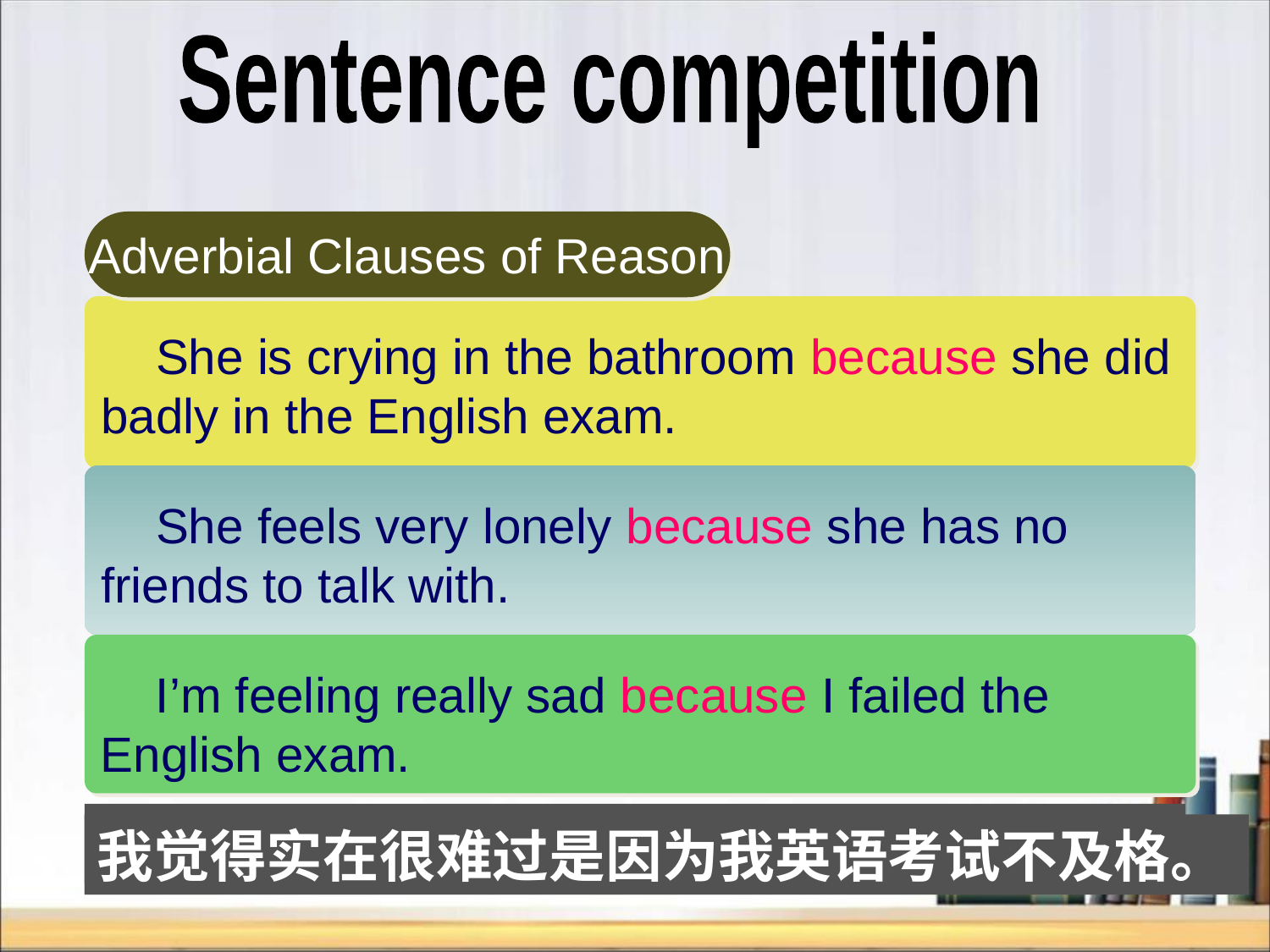

Sentence competition
Adverbial Clauses of Reason
    She is crying in the bathroom because she did badly in the English exam.
    She feels very lonely because she has no friends to talk with.
    I’m feeling really sad because I failed the English exam.
她觉得很孤独是因为她没有可交谈的朋友。
她在浴室里哭是因为她英语考得很差。
我觉得实在很难过是因为我英语考试不及格。